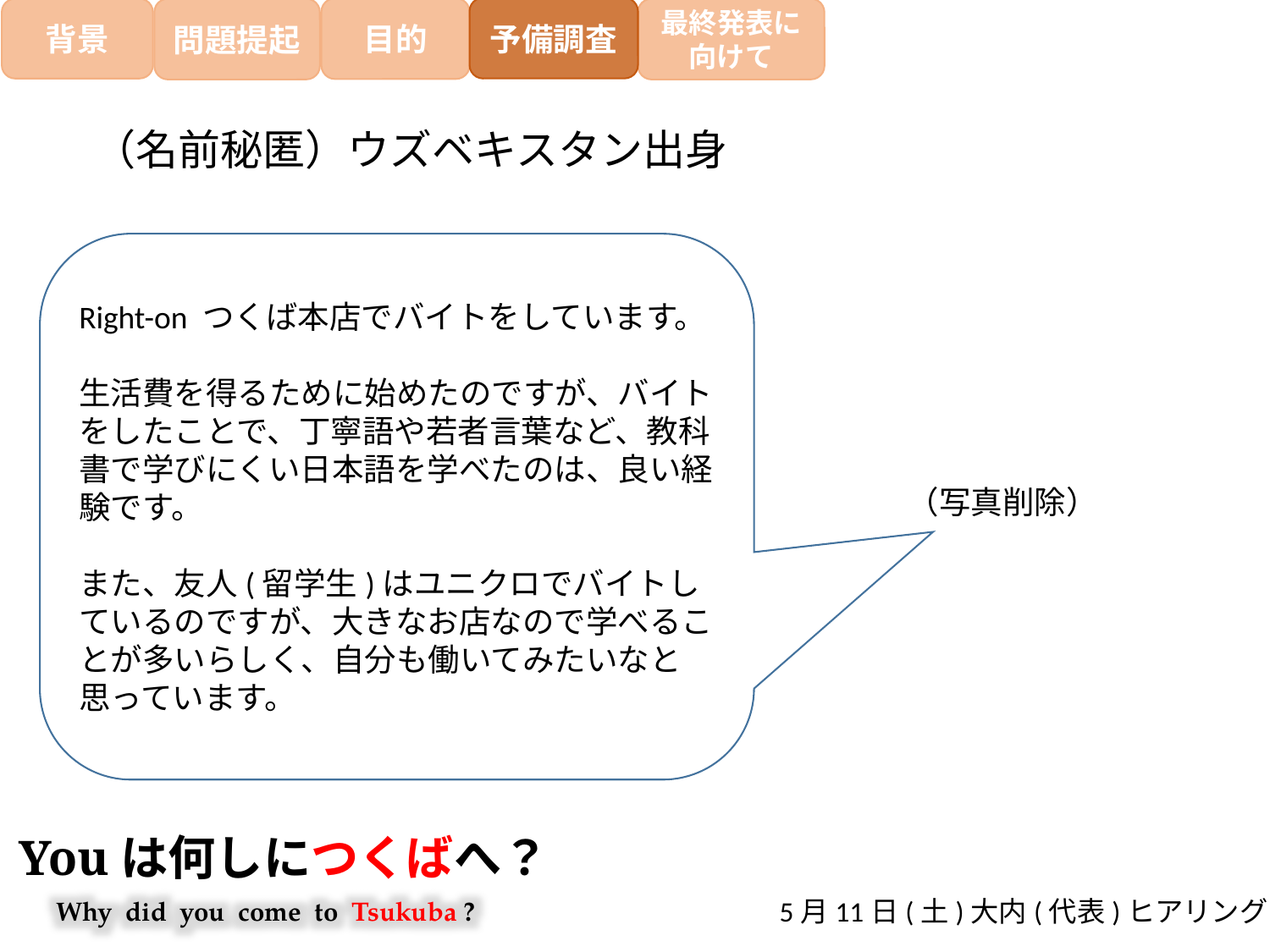

予備調査
目的
背景
問題提起
最終発表に
向けて
（名前秘匿）ウズベキスタン出身
Right-on つくば本店でバイトをしています。

生活費を得るために始めたのですが、バイトをしたことで、丁寧語や若者言葉など、教科書で学びにくい日本語を学べたのは、良い経験です。

また、友人(留学生)はユニクロでバイトしているのですが、大きなお店なので学べることが多いらしく、自分も働いてみたいなと思っています。
（写真削除）
Youは何しにつくばへ？
5月11日(土)大内(代表)ヒアリング
Why  did  you  come  to  Tsukuba ?